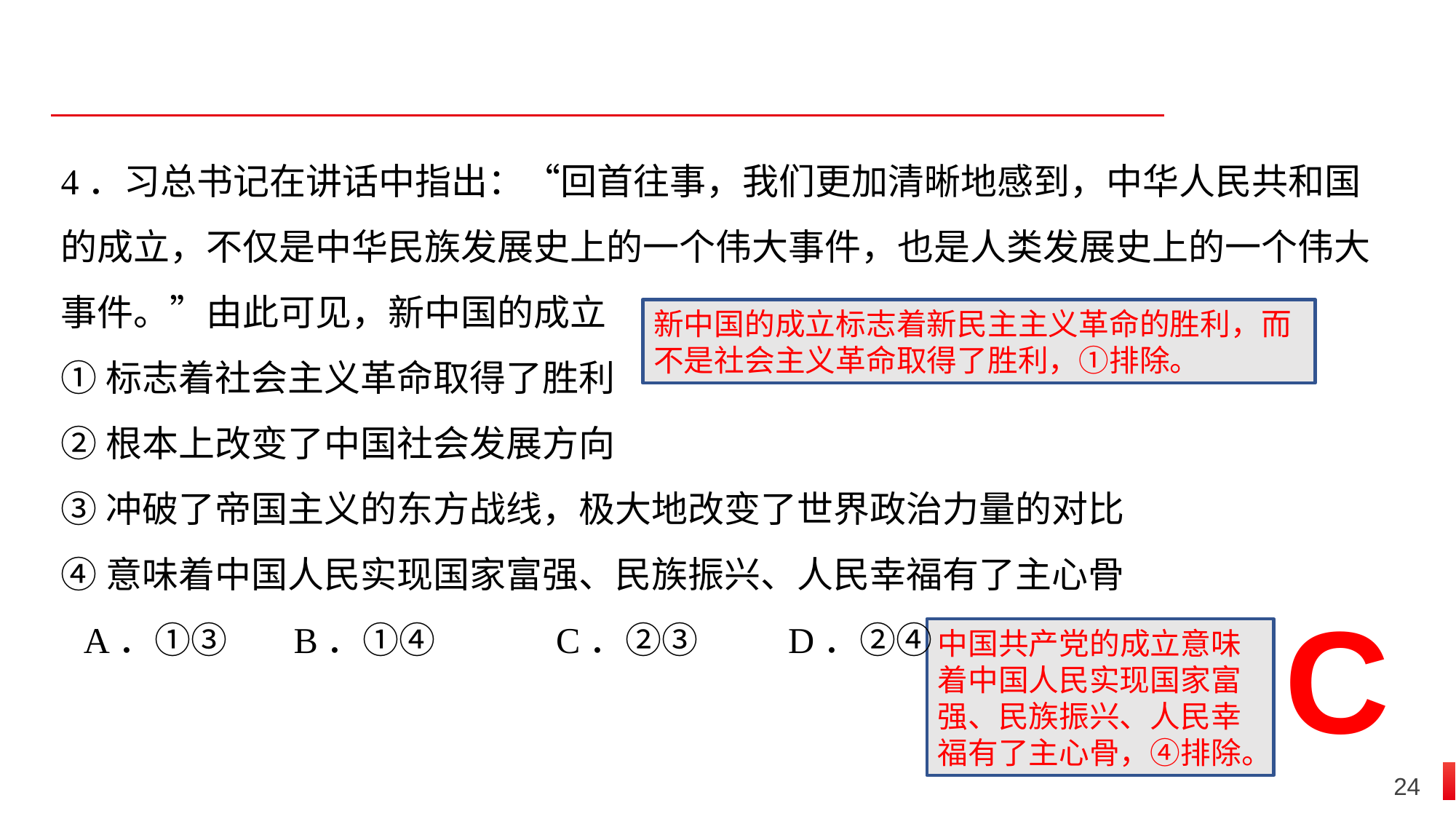

4．习总书记在讲话中指出：“回首往事，我们更加清晰地感到，中华人民共和国的成立，不仅是中华民族发展史上的一个伟大事件，也是人类发展史上的一个伟大事件。”由此可见，新中国的成立
①标志着社会主义革命取得了胜利
②根本上改变了中国社会发展方向
③冲破了帝国主义的东方战线，极大地改变了世界政治力量的对比
④意味着中国人民实现国家富强、民族振兴、人民幸福有了主心骨
A．①③       B．①④	C．②③	     D．②④
新中国的成立标志着新民主主义革命的胜利，而不是社会主义革命取得了胜利，①排除。
C
中国共产党的成立意味着中国人民实现国家富强、民族振兴、人民幸福有了主心骨，④排除。